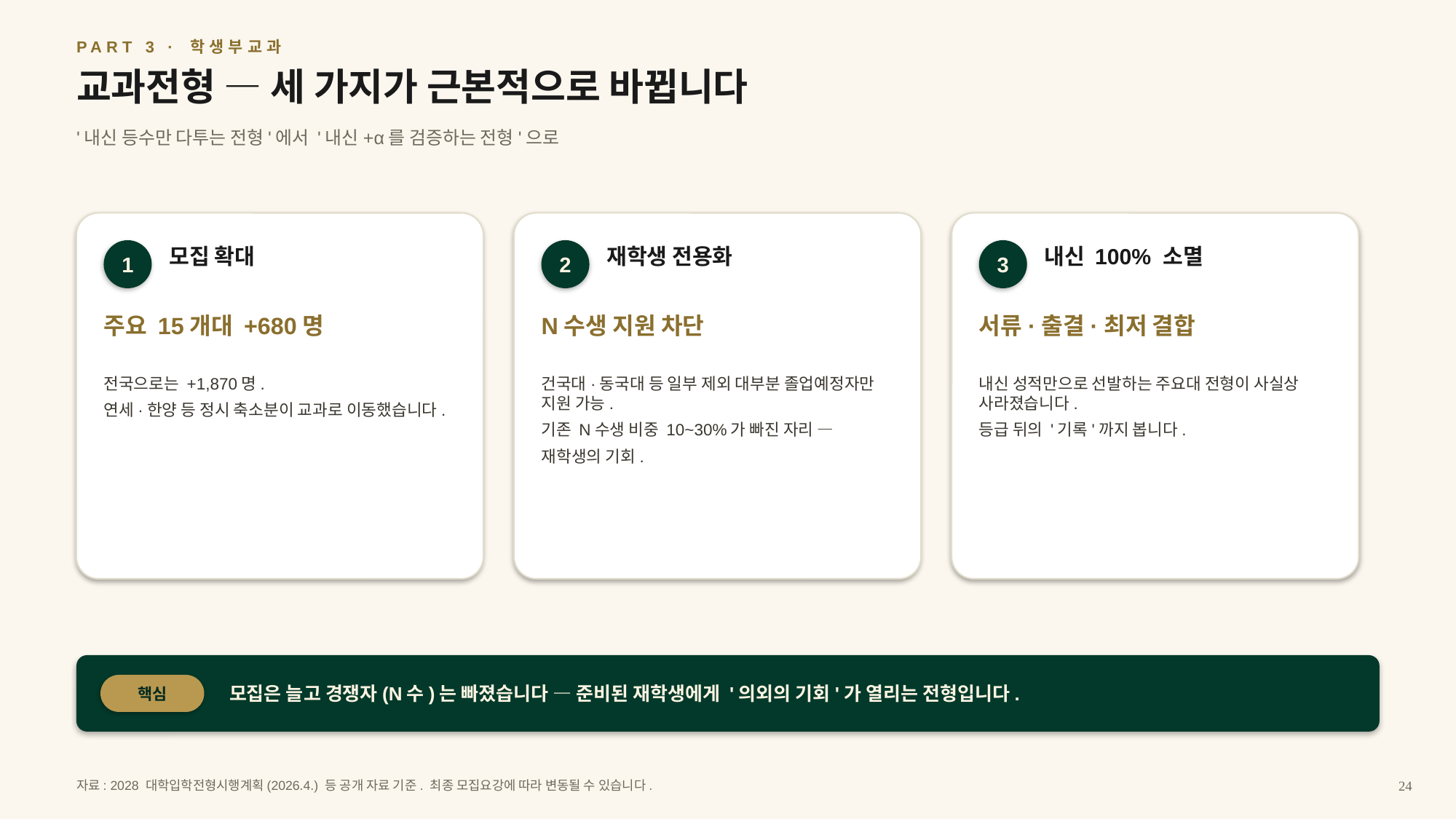

PART 3 · 학생부교과
교과전형 — 세 가지가 근본적으로 바뀝니다
'내신 등수만 다투는 전형'에서 '내신+α를 검증하는 전형'으로

1
2
3
모집 확대
재학생 전용화
내신 100% 소멸
주요 15개대 +680명
N수생 지원 차단
서류·출결·최저 결합
전국으로는 +1,870명.
연세·한양 등 정시 축소분이 교과로 이동했습니다.
건국대·동국대 등 일부 제외 대부분 졸업예정자만 지원 가능.
기존 N수생 비중 10~30%가 빠진 자리 — 재학생의 기회.
내신 성적만으로 선발하는 주요대 전형이 사실상 사라졌습니다.
등급 뒤의 '기록'까지 봅니다.

모집은 늘고 경쟁자(N수)는 빠졌습니다 — 준비된 재학생에게 '의외의 기회'가 열리는 전형입니다.
핵심
자료: 2028 대학입학전형시행계획(2026.4.) 등 공개 자료 기준. 최종 모집요강에 따라 변동될 수 있습니다.
24